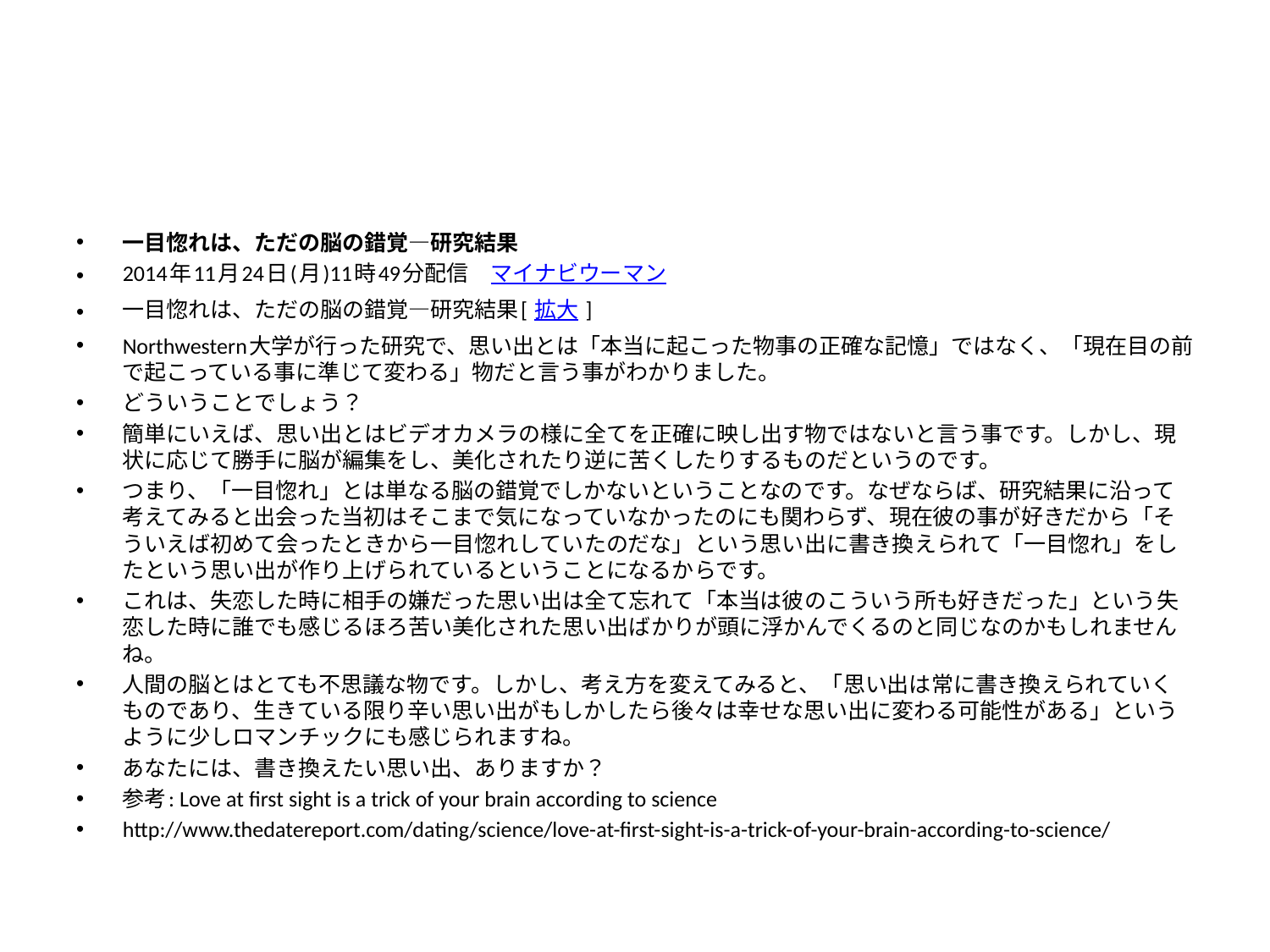

#
一目惚れは、ただの脳の錯覚―研究結果
2014年11月24日(月)11時49分配信　マイナビウーマン
一目惚れは、ただの脳の錯覚―研究結果[ 拡大 ]
Northwestern大学が行った研究で、思い出とは「本当に起こった物事の正確な記憶」ではなく、「現在目の前で起こっている事に準じて変わる」物だと言う事がわかりました。
どういうことでしょう？
簡単にいえば、思い出とはビデオカメラの様に全てを正確に映し出す物ではないと言う事です。しかし、現状に応じて勝手に脳が編集をし、美化されたり逆に苦くしたりするものだというのです。
つまり、「一目惚れ」とは単なる脳の錯覚でしかないということなのです。なぜならば、研究結果に沿って考えてみると出会った当初はそこまで気になっていなかったのにも関わらず、現在彼の事が好きだから「そういえば初めて会ったときから一目惚れしていたのだな」という思い出に書き換えられて「一目惚れ」をしたという思い出が作り上げられているということになるからです。
これは、失恋した時に相手の嫌だった思い出は全て忘れて「本当は彼のこういう所も好きだった」という失恋した時に誰でも感じるほろ苦い美化された思い出ばかりが頭に浮かんでくるのと同じなのかもしれませんね。
人間の脳とはとても不思議な物です。しかし、考え方を変えてみると、「思い出は常に書き換えられていくものであり、生きている限り辛い思い出がもしかしたら後々は幸せな思い出に変わる可能性がある」というように少しロマンチックにも感じられますね。
あなたには、書き換えたい思い出、ありますか？
参考: Love at first sight is a trick of your brain according to science
http://www.thedatereport.com/dating/science/love-at-first-sight-is-a-trick-of-your-brain-according-to-science/